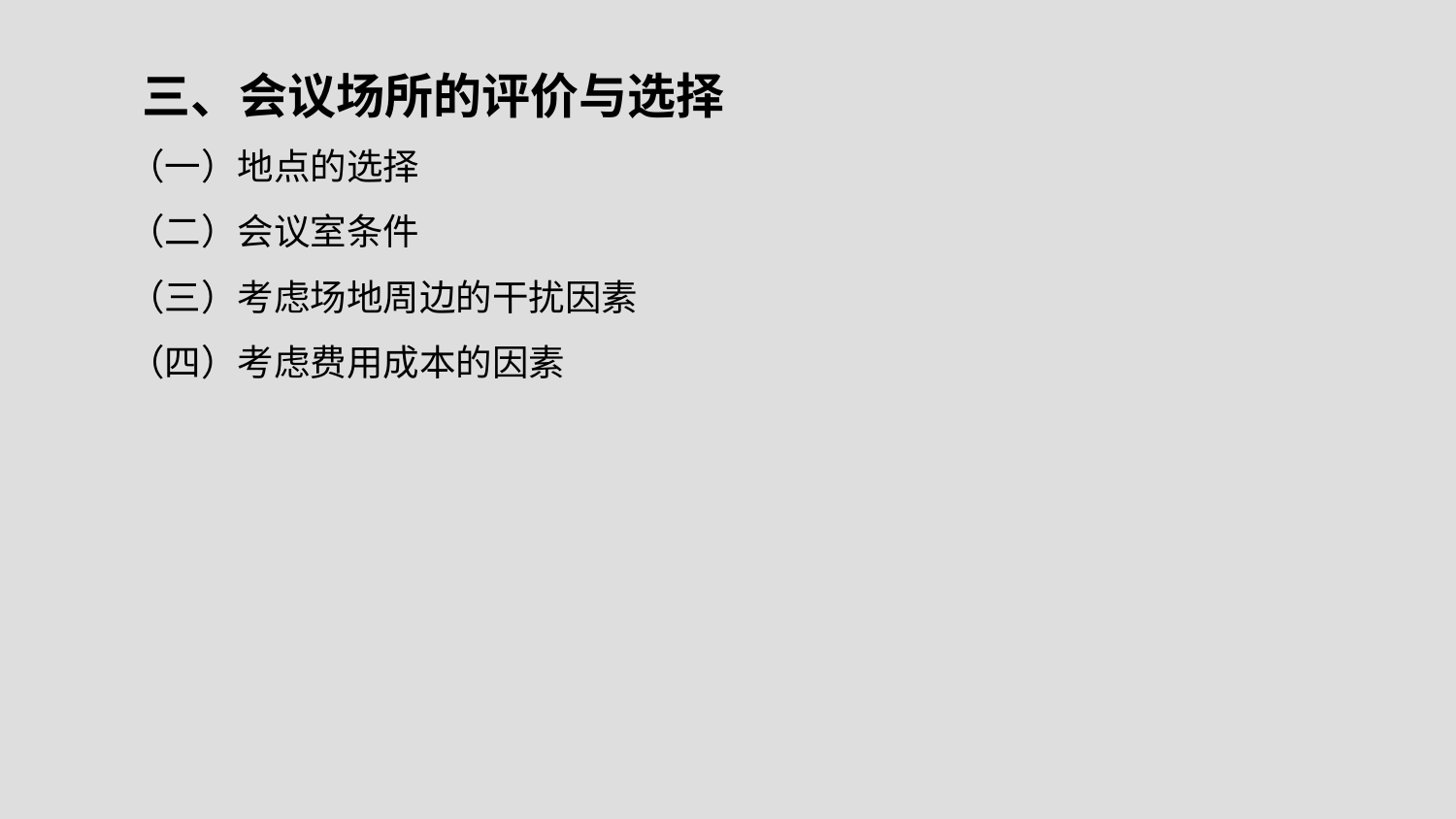

# 三、会议场所的评价与选择
（一）地点的选择
（二）会议室条件
（三）考虑场地周边的干扰因素
（四）考虑费用成本的因素